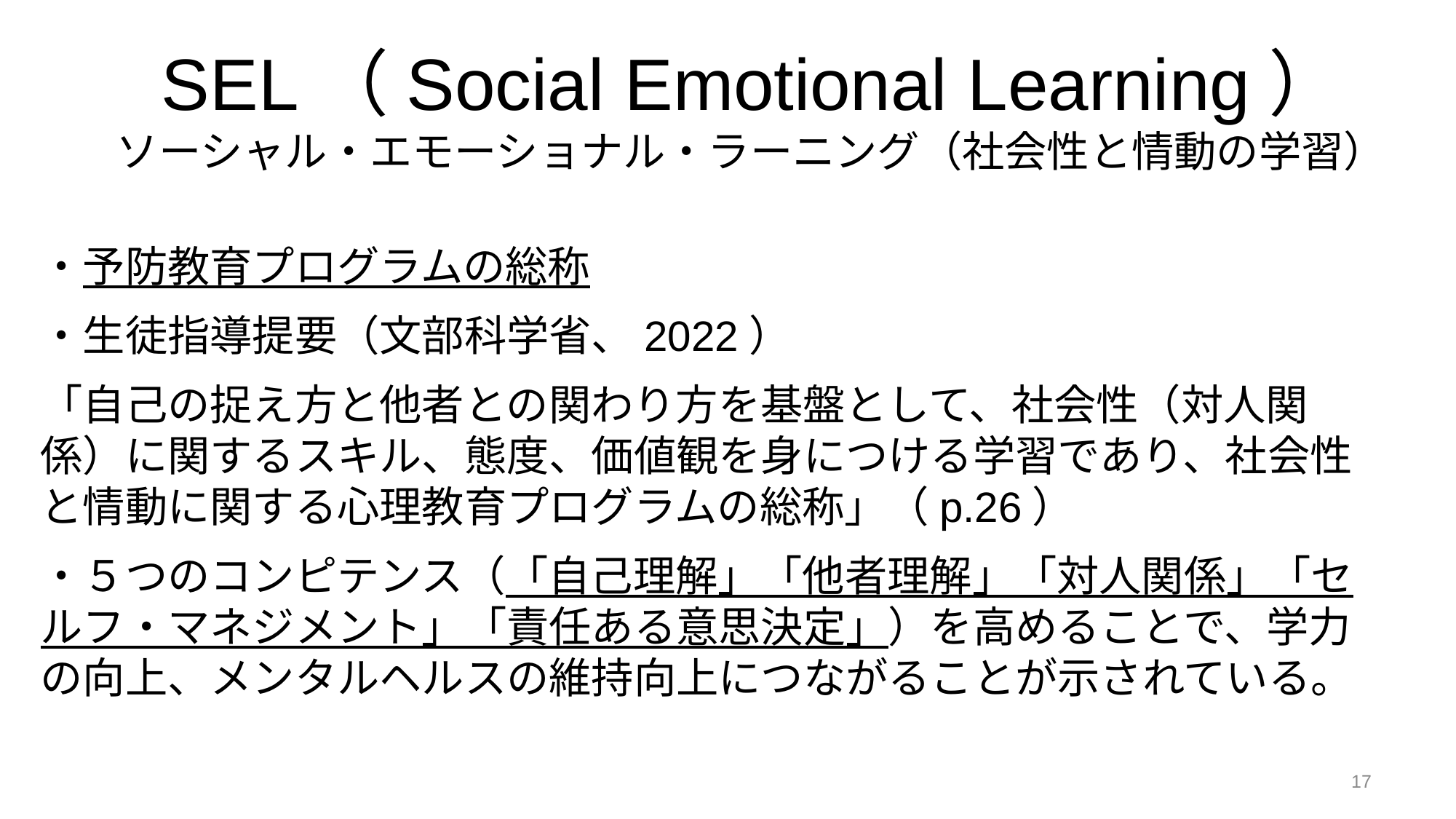

SEL（Social Emotional Learning）
ソーシャル・エモーショナル・ラーニング（社会性と情動の学習）
・予防教育プログラムの総称
・生徒指導提要（文部科学省、2022）
「自己の捉え方と他者との関わり方を基盤として、社会性（対人関係）に関するスキル、態度、価値観を身につける学習であり、社会性と情動に関する心理教育プログラムの総称」（p.26）
・５つのコンピテンス（「自己理解」「他者理解」「対人関係」「セルフ・マネジメント」「責任ある意思決定」）を高めることで、学力の向上、メンタルヘルスの維持向上につながることが示されている。
17